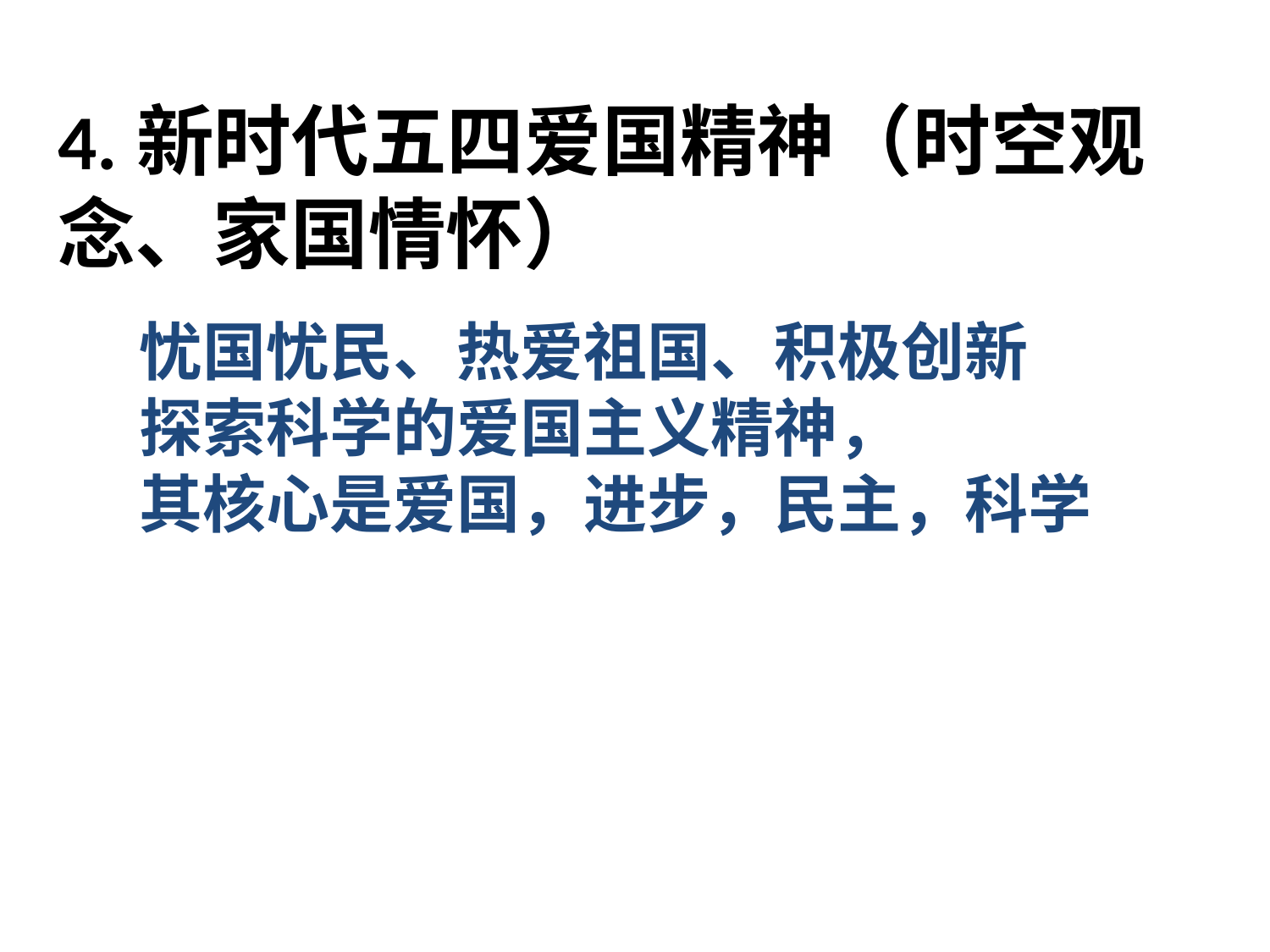

4.新时代五四爱国精神（时空观念、家国情怀）
忧国忧民、热爱祖国、积极创新
探索科学的爱国主义精神，
其核心是爱国，进步，民主，科学